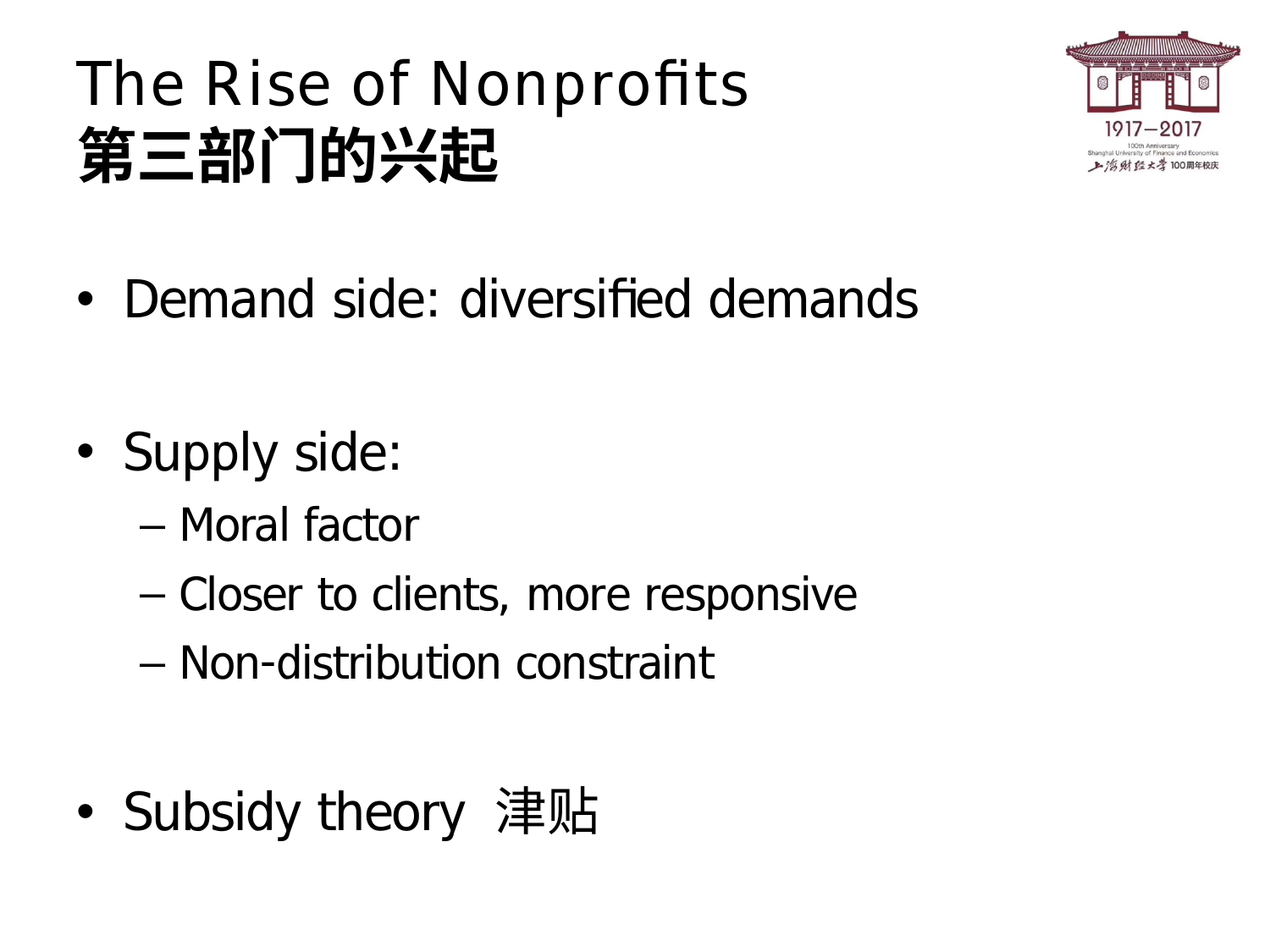

# The Rise of Nonprofits 第三部门的兴起
Demand side: diversified demands

Supply side:
Moral factor
Closer to clients, more responsive
Non-distribution constraint

Subsidy theory 津贴